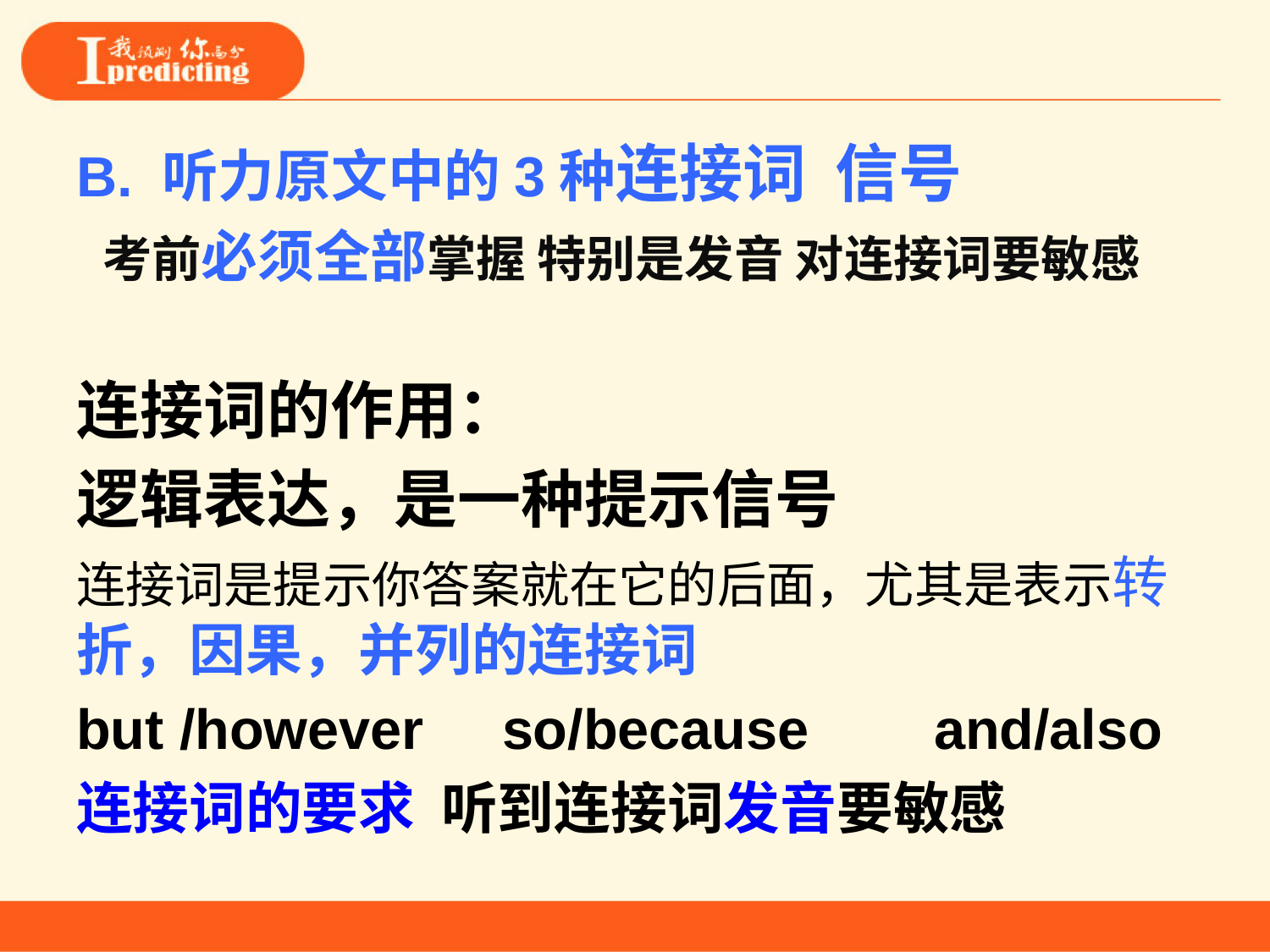

B. 听力原文中的3种连接词  信号
 考前必须全部掌握 特别是发音 对连接词要敏感

连接词的作用：
逻辑表达，是一种提示信号
连接词是提示你答案就在它的后面，尤其是表示转折，因果，并列的连接词
but /however     so/because        and/also
连接词的要求  听到连接词发音要敏感